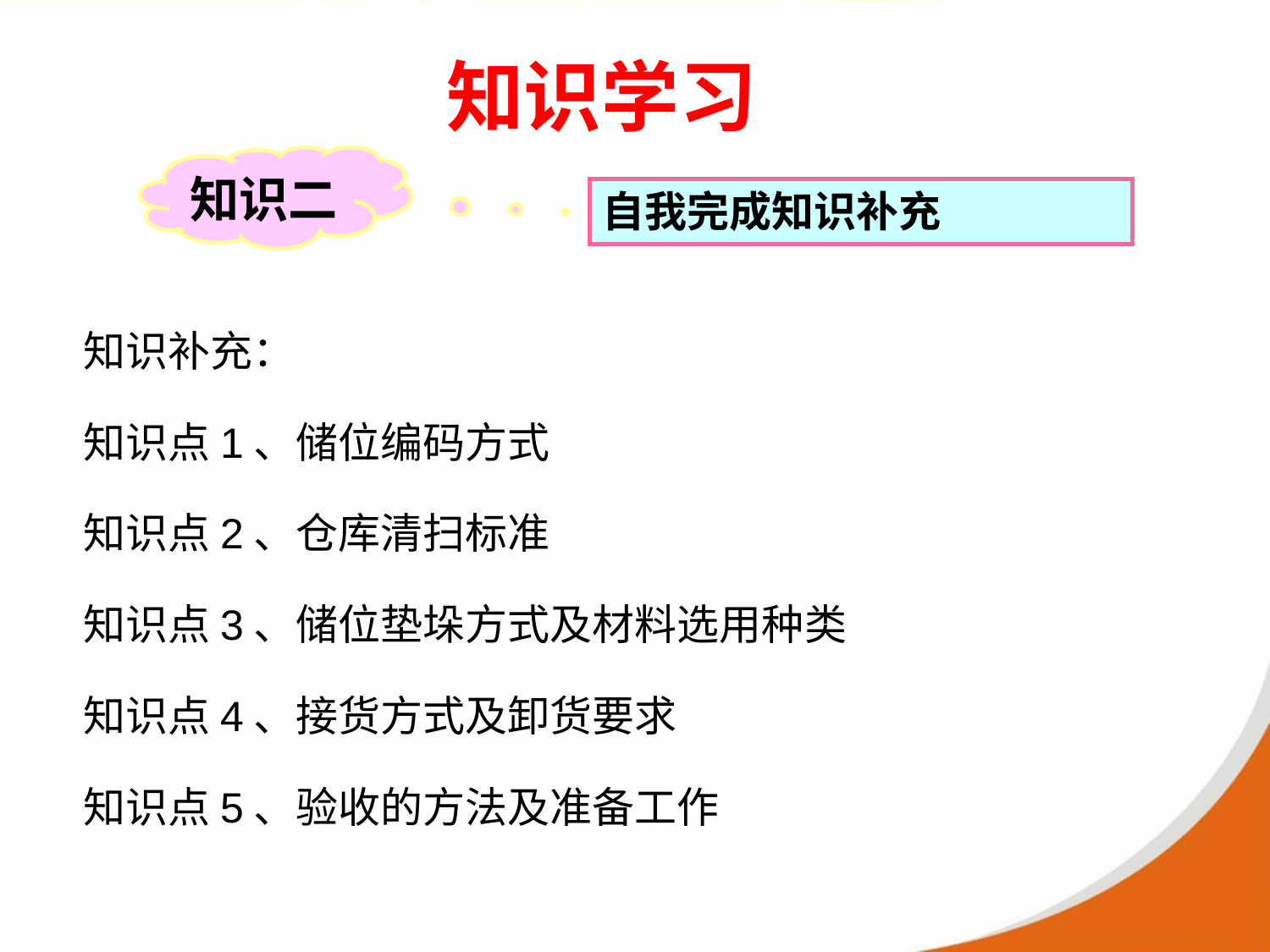

知识学习
知识二
自我完成知识补充
知识补充：

知识点1、储位编码方式

知识点2、仓库清扫标准

知识点3、储位垫垛方式及材料选用种类

知识点4、接货方式及卸货要求

知识点5、验收的方法及准备工作